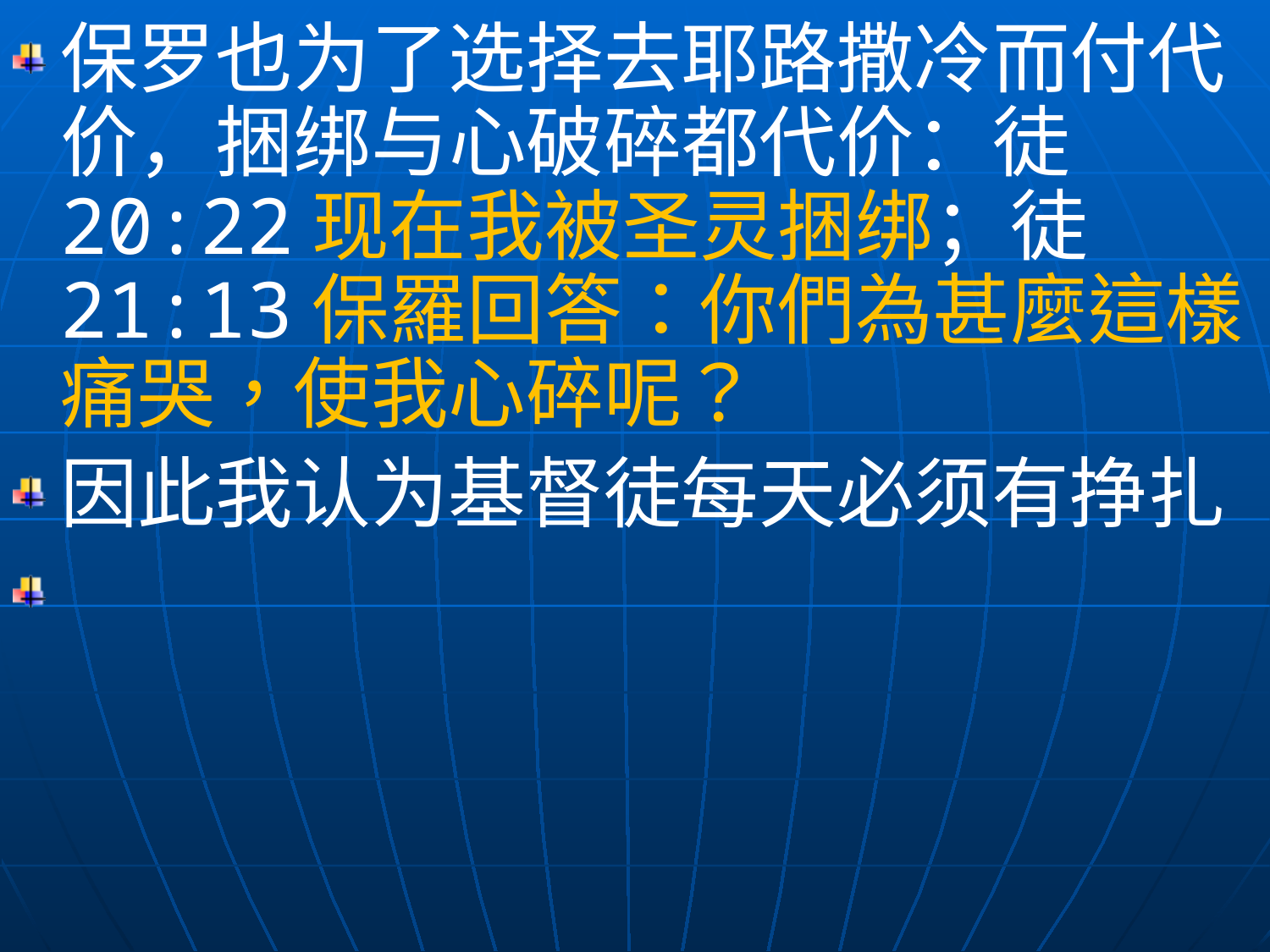

保罗也为了选择去耶路撒冷而付代价，捆绑与心破碎都代价：徒20:22现在我被圣灵捆绑；徒21:13保羅回答：你們為甚麼這樣痛哭，使我心碎呢？
因此我认为基督徒每天必须有挣扎